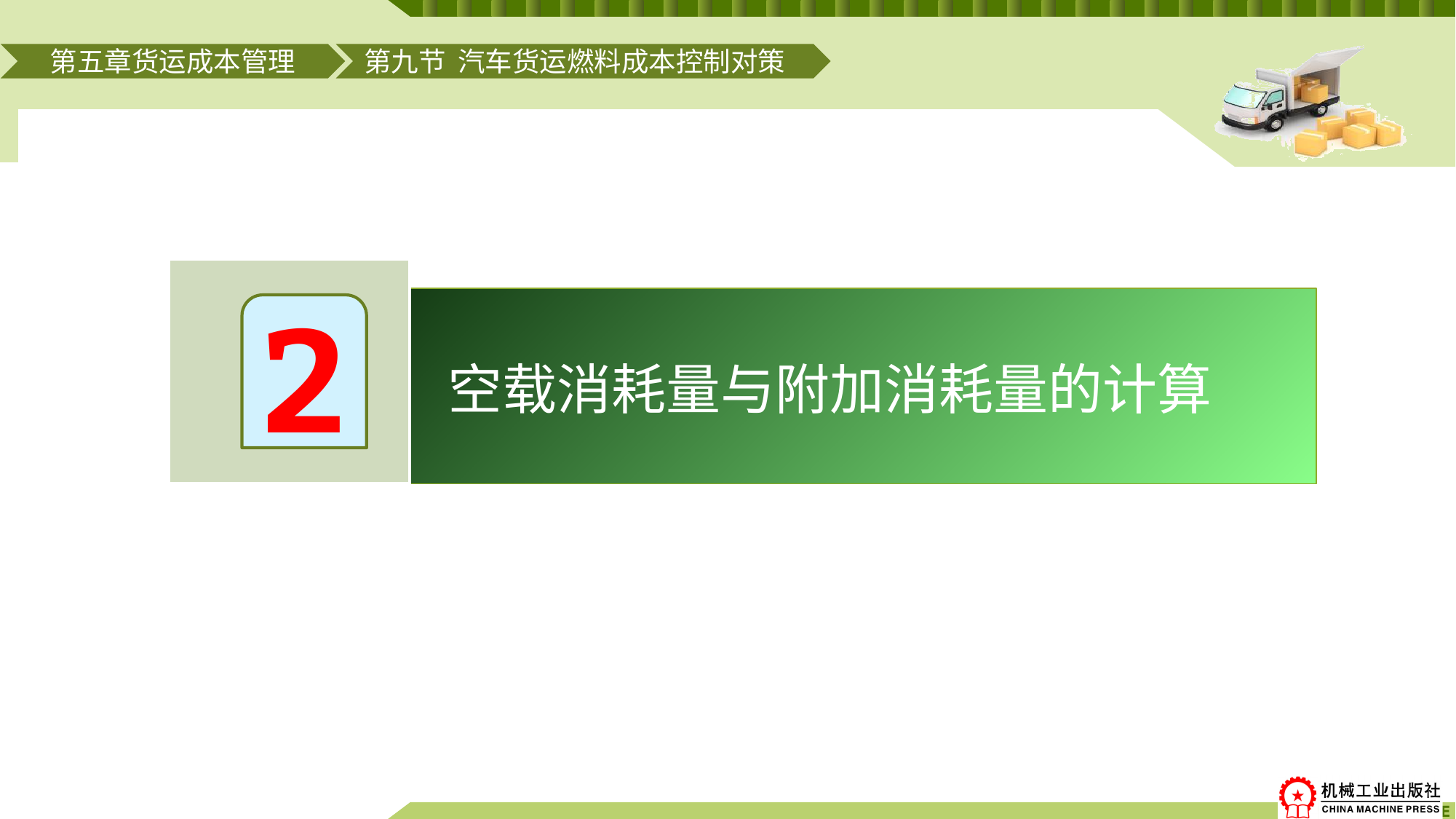

第五章货运成本管理
第九节  汽车货运燃料成本控制对策
空载消耗量与附加消耗量的计算
2